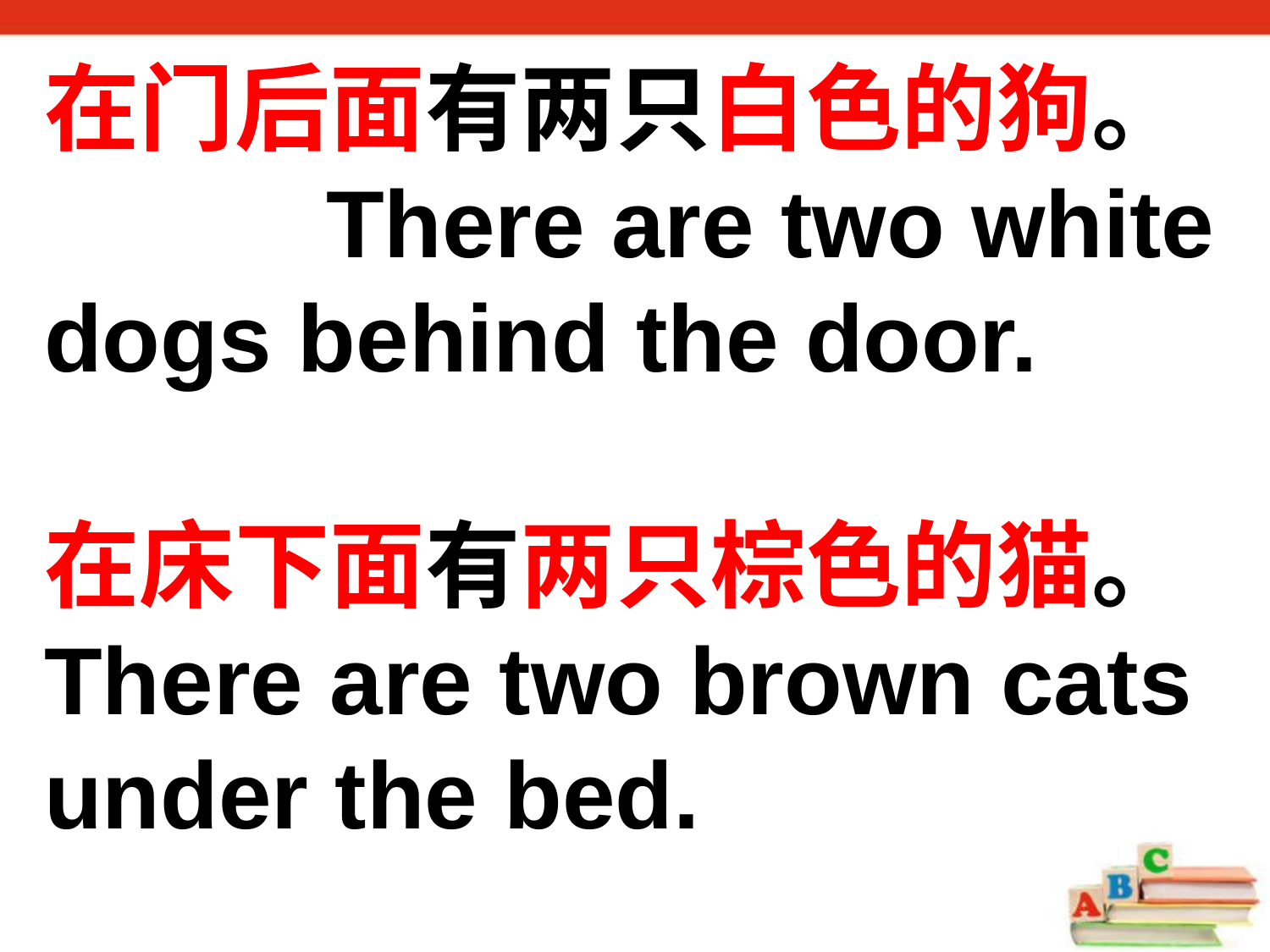

在门后面有两只白色的狗。                There are two white dogs behind the door.

在床下面有两只棕色的猫。There are two brown cats under the bed.